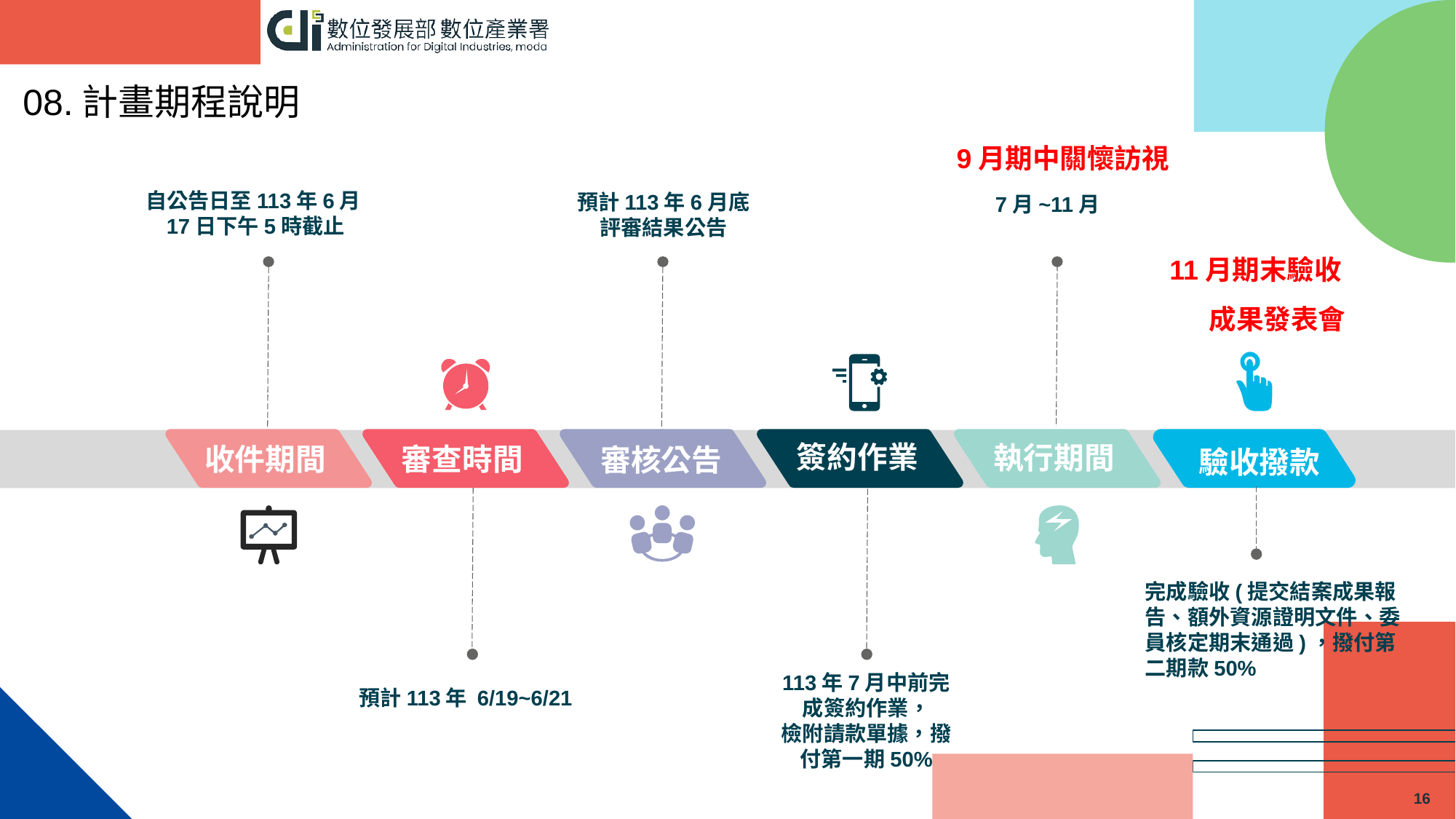

08.計畫期程說明
9月期中關懷訪視
7月~11月
自公告日至113年6月17日下午5時截止
預計113年6月底
評審結果公告
11月期末驗收
      成果發表會

簽約作業
執行期間
收件期間
審查時間
審核公告
驗收撥款

完成驗收(提交結案成果報告、額外資源證明文件、委員核定期末通過)，撥付第二期款50%
113年7月中前完成簽約作業，
檢附請款單據，撥付第一期50%
預計113年 6/19~6/21